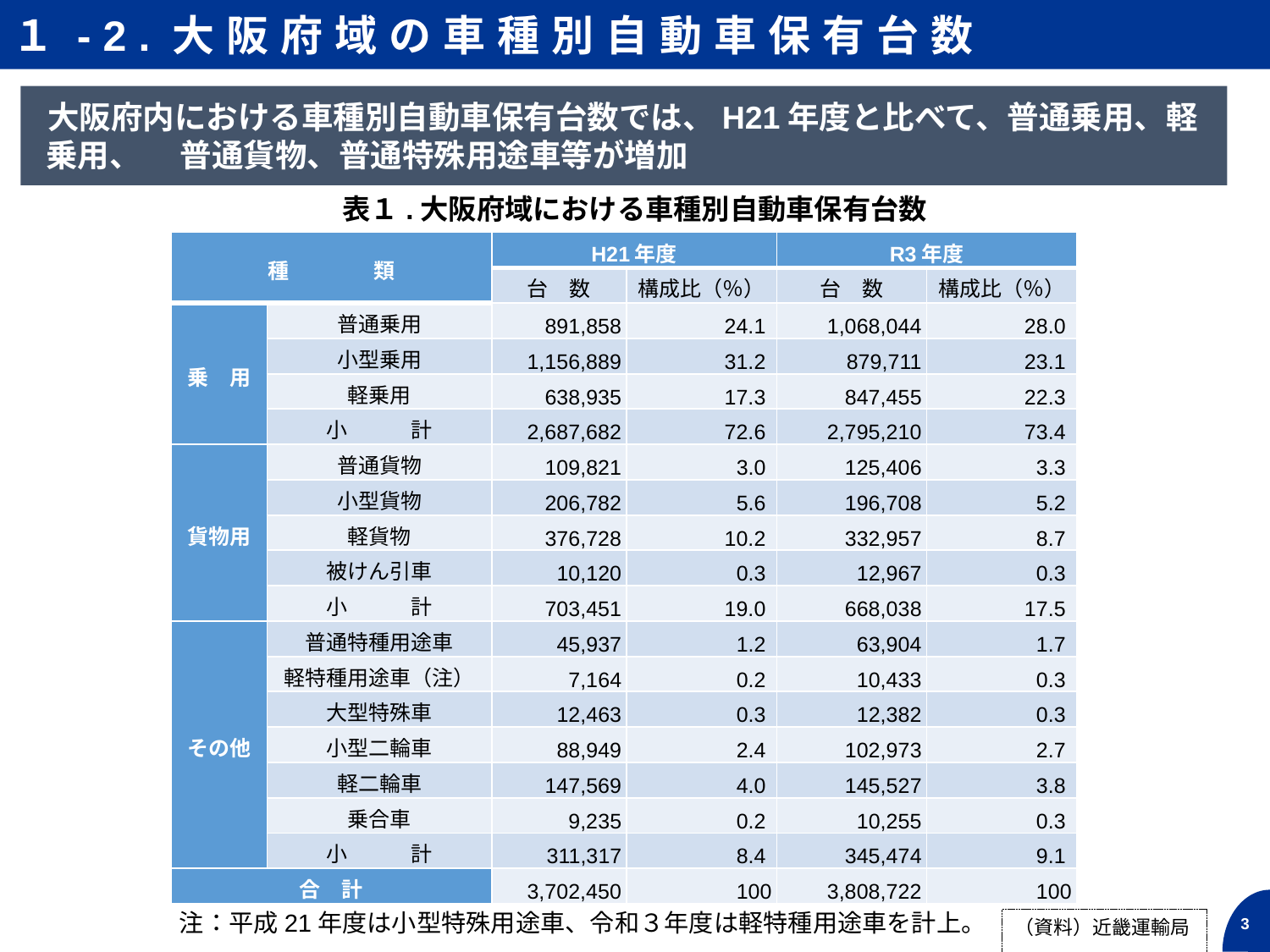

１-2.大阪府域の車種別自動車保有台数
 大阪府内における車種別自動車保有台数では、H21年度と比べて、普通乗用、軽乗用、 　普通貨物、普通特殊用途車等が増加
表１.大阪府域における車種別自動車保有台数
| 種　　　　類 |  | H21年度 |  | R3年度 |  |
| --- | --- | --- | --- | --- | --- |
|  |  | 台　数 | 構成比（％） | 台　数 | 構成比（％） |
| 乗　用 | 普通乗用 | 891,858 | 24.1 | 1,068,044 | 28.0 |
|  | 小型乗用 | 1,156,889 | 31.2 | 879,711 | 23.1 |
|  | 軽乗用 | 638,935 | 17.3 | 847,455 | 22.3 |
|  | 小　　　計 | 2,687,682 | 72.6 | 2,795,210 | 73.4 |
| 貨物用 | 普通貨物 | 109,821 | 3.0 | 125,406 | 3.3 |
|  | 小型貨物 | 206,782 | 5.6 | 196,708 | 5.2 |
|  | 軽貨物 | 376,728 | 10.2 | 332,957 | 8.7 |
|  | 被けん引車 | 10,120 | 0.3 | 12,967 | 0.3 |
|  | 小　　　計 | 703,451 | 19.0 | 668,038 | 17.5 |
| その他 | 普通特種用途車 | 45,937 | 1.2 | 63,904 | 1.7 |
|  | 軽特種用途車（注） | 7,164 | 0.2 | 10,433 | 0.3 |
|  | 大型特殊車 | 12,463 | 0.3 | 12,382 | 0.3 |
|  | 小型二輪車 | 88,949 | 2.4 | 102,973 | 2.7 |
|  | 軽二輪車 | 147,569 | 4.0 | 145,527 | 3.8 |
|  | 乗合車 | 9,235 | 0.2 | 10,255 | 0.3 |
|  | 小　　　計 | 311,317 | 8.4 | 345,474 | 9.1 |
| 合　計 |  | 3,702,450 | 100 | 3,808,722 | 100 |
注：平成21年度は小型特殊用途車、令和３年度は軽特種用途車を計上。
（資料）近畿運輸局